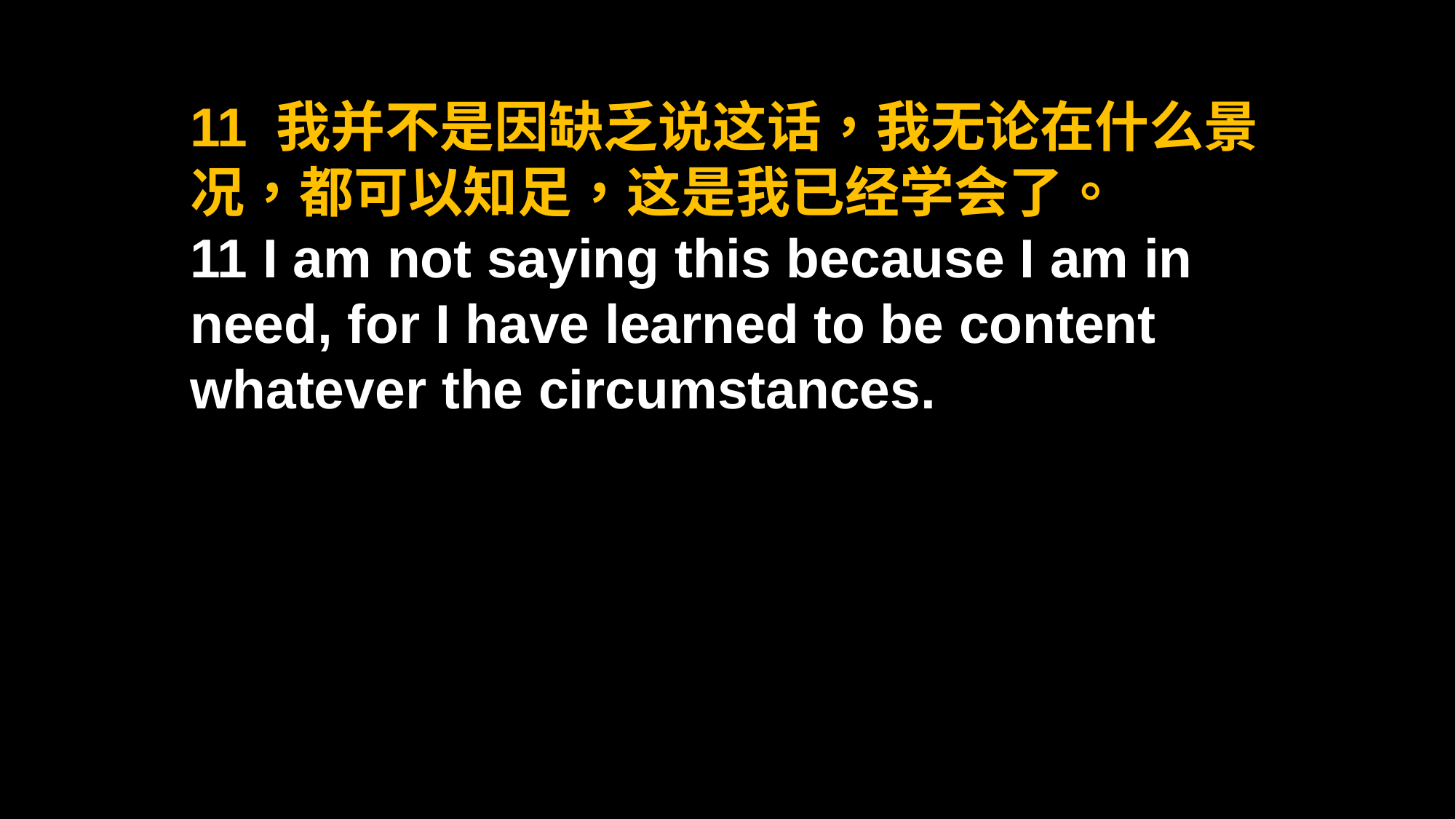

11 我并不是因缺乏说这话，我无论在什么景况，都可以知足，这是我已经学会了。
11 I am not saying this because I am in need, for I have learned to be content whatever the circumstances.